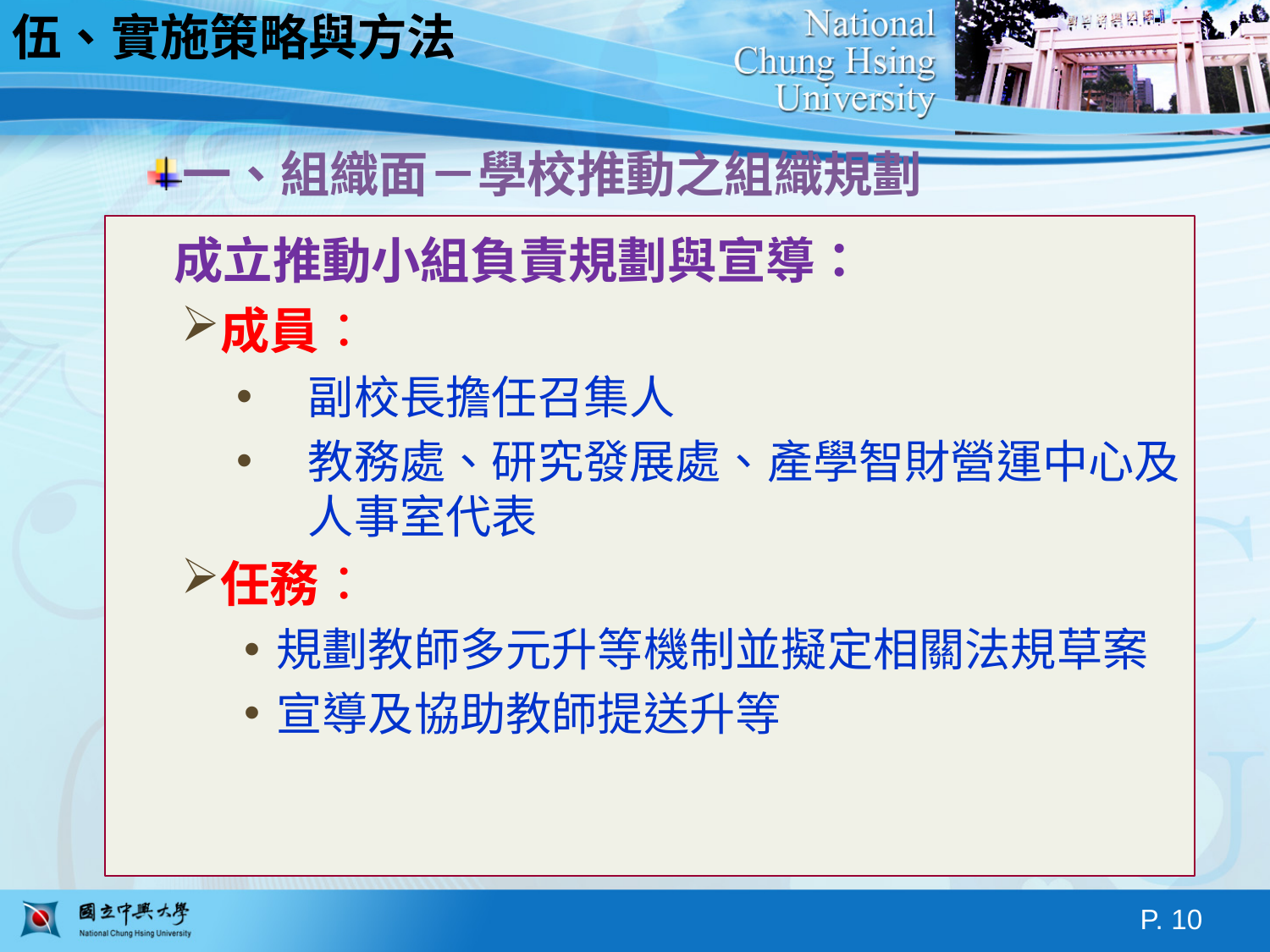

伍、實施策略與方法
一、組織面－學校推動之組織規劃
　成立推動小組負責規劃與宣導：
成員：
副校長擔任召集人
教務處、研究發展處、產學智財營運中心及人事室代表
任務：
規劃教師多元升等機制並擬定相關法規草案
宣導及協助教師提送升等